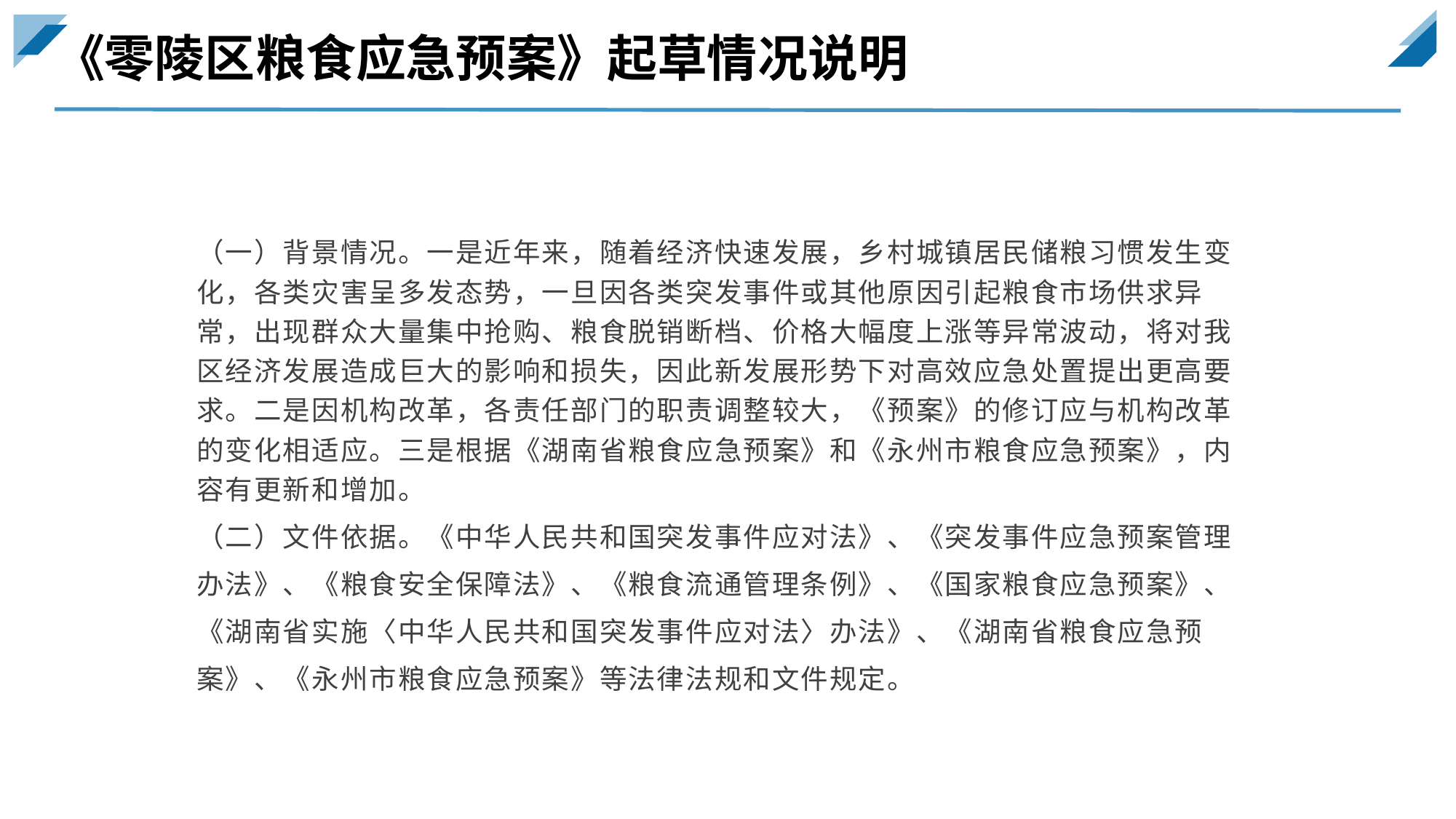

《零陵区粮食应急预案》起草情况说明

（一）背景情况。一是近年来，随着经济快速发展，乡村城镇居民储粮习惯发生变化，各类灾害呈多发态势，一旦因各类突发事件或其他原因引起粮食市场供求异常，出现群众大量集中抢购、粮食脱销断档、价格大幅度上涨等异常波动，将对我区经济发展造成巨大的影响和损失，因此新发展形势下对高效应急处置提出更高要求。二是因机构改革，各责任部门的职责调整较大，《预案》的修订应与机构改革的变化相适应。三是根据《湖南省粮食应急预案》和《永州市粮食应急预案》，内容有更新和增加。
（二）文件依据。《中华人民共和国突发事件应对法》、《突发事件应急预案管理办法》、《粮食安全保障法》、《粮食流通管理条例》、《国家粮食应急预案》、《湖南省实施〈中华人民共和国突发事件应对法〉办法》、《湖南省粮食应急预案》、《永州市粮食应急预案》等法律法规和文件规定。